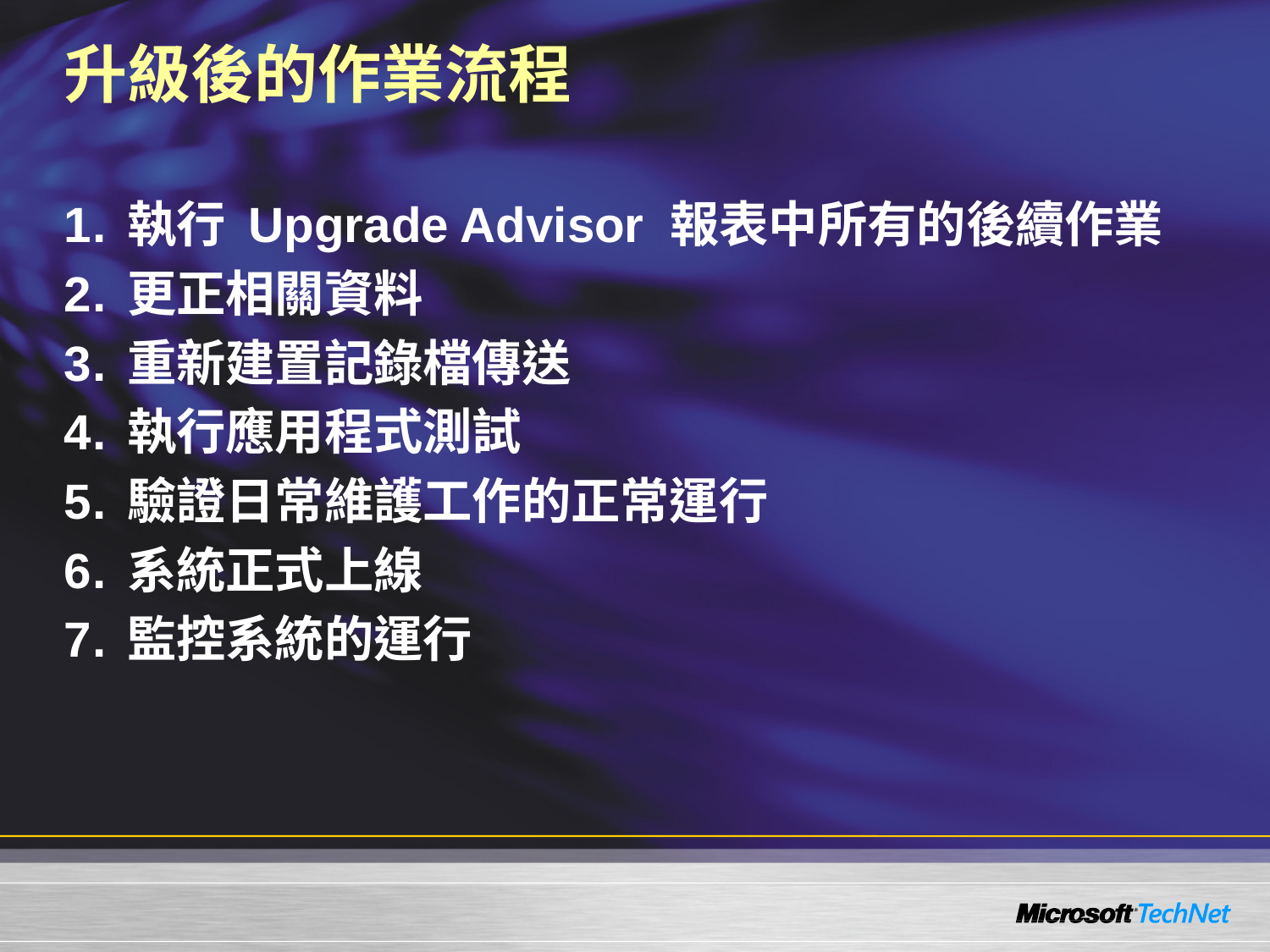

# 升級後的作業流程
執行 Upgrade Advisor 報表中所有的後續作業
更正相關資料
重新建置記錄檔傳送
執行應用程式測試
驗證日常維護工作的正常運行
系統正式上線
監控系統的運行